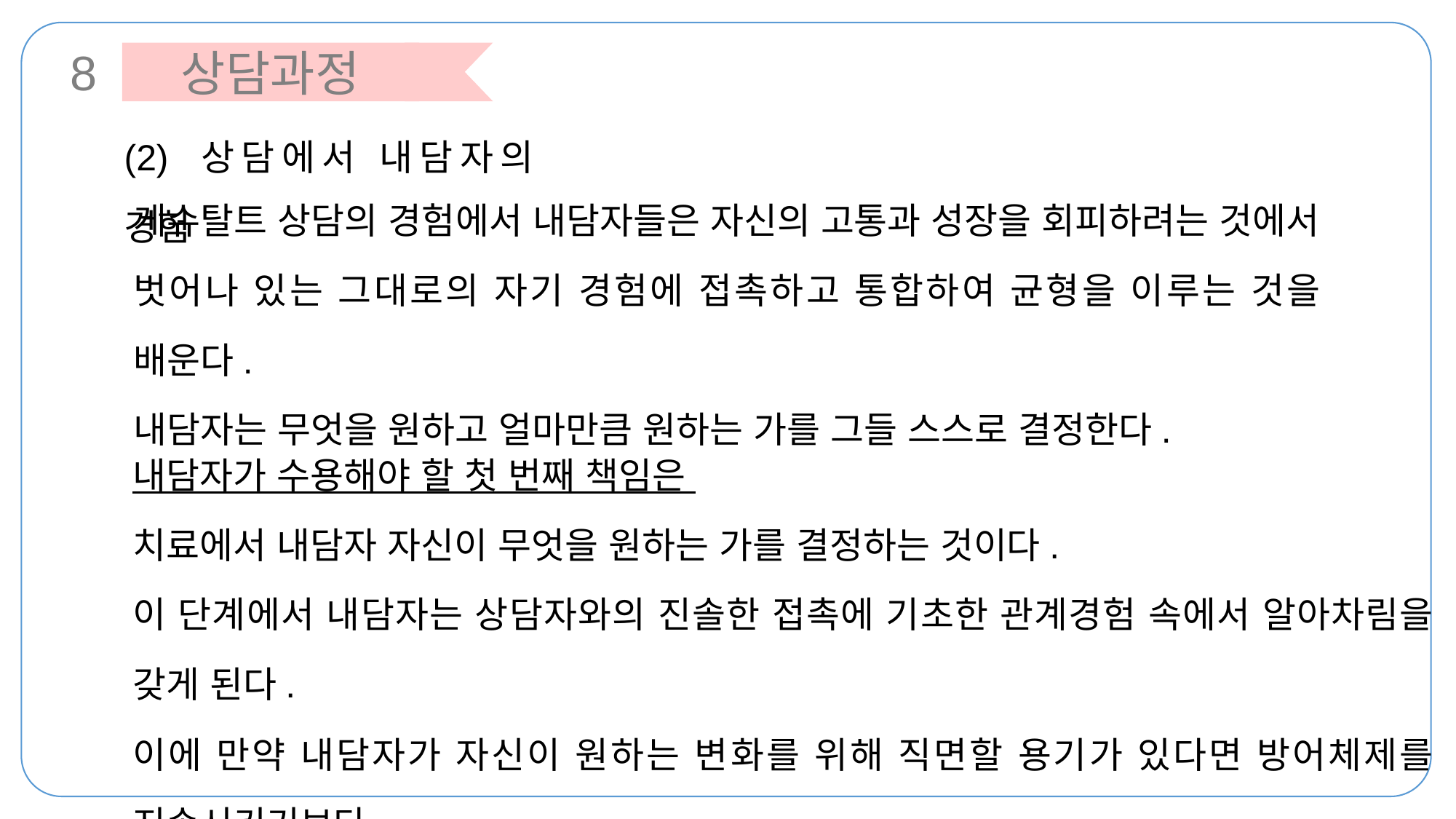

8
상담과정

(2) 상담에서 내담자의 경험

게슈탈트 상담의 경험에서 내담자들은 자신의 고통과 성장을 회피하려는 것에서 벗어나 있는 그대로의 자기 경험에 접촉하고 통합하여 균형을 이루는 것을 배운다.
내담자는 무엇을 원하고 얼마만큼 원하는 가를 그들 스스로 결정한다.
내담자가 수용해야 할 첫 번째 책임은
치료에서 내담자 자신이 무엇을 원하는 가를 결정하는 것이다.
이 단계에서 내담자는 상담자와의 진솔한 접촉에 기초한 관계경험 속에서 알아차림을 갖게 된다.
이에 만약 내담자가 자신이 원하는 변화를 위해 직면할 용기가 있다면 방어체제를 지속시키기보다
생산적으로 치료를 사용할 기회를 갖게 될 것이다.